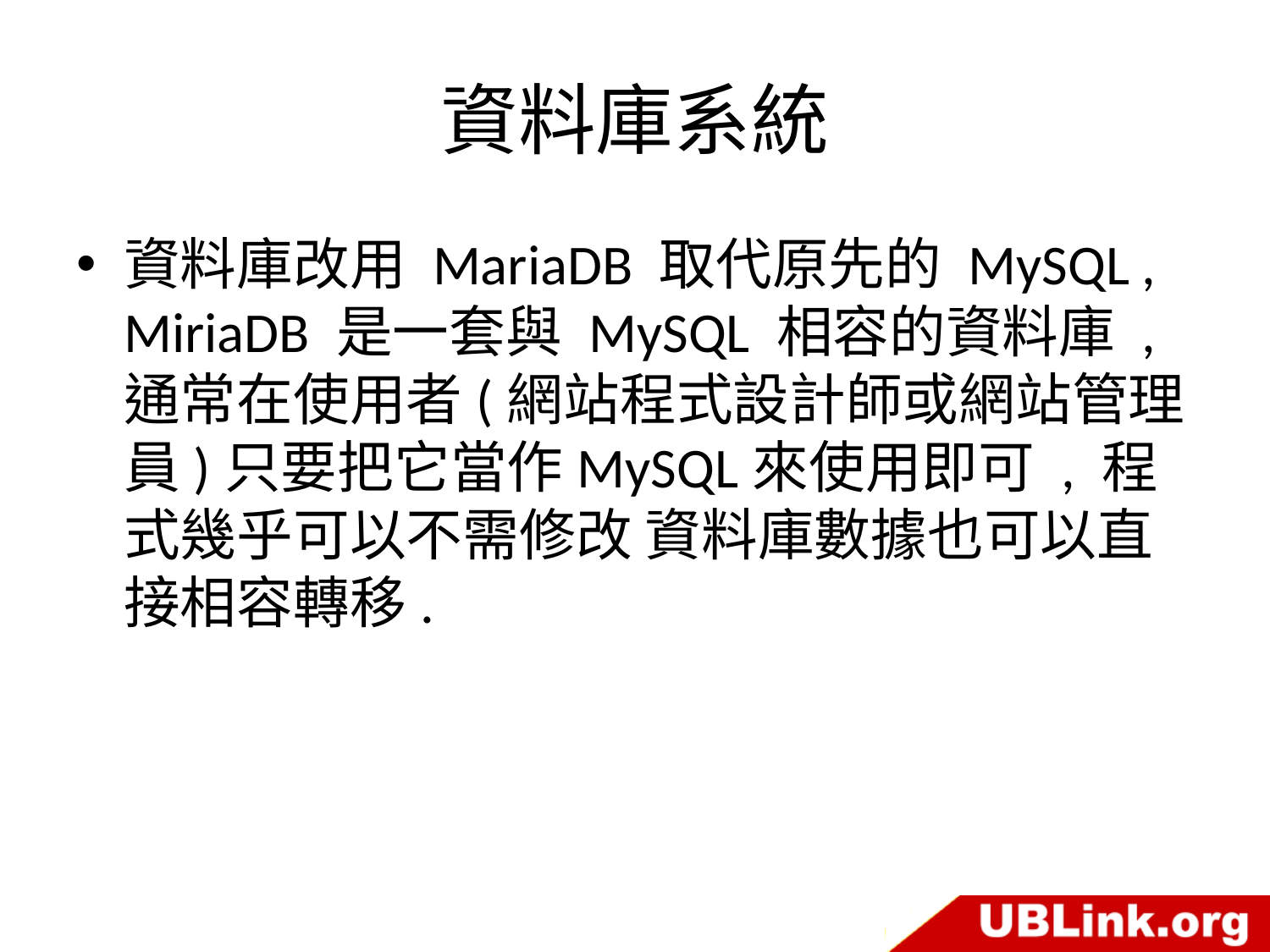

# 資料庫系統
資料庫改用 MariaDB 取代原先的 MySQL , MiriaDB 是一套與 MySQL 相容的資料庫 , 通常在使用者(網站程式設計師或網站管理員)只要把它當作MySQL來使用即可 , 程式幾乎可以不需修改 資料庫數據也可以直接相容轉移.